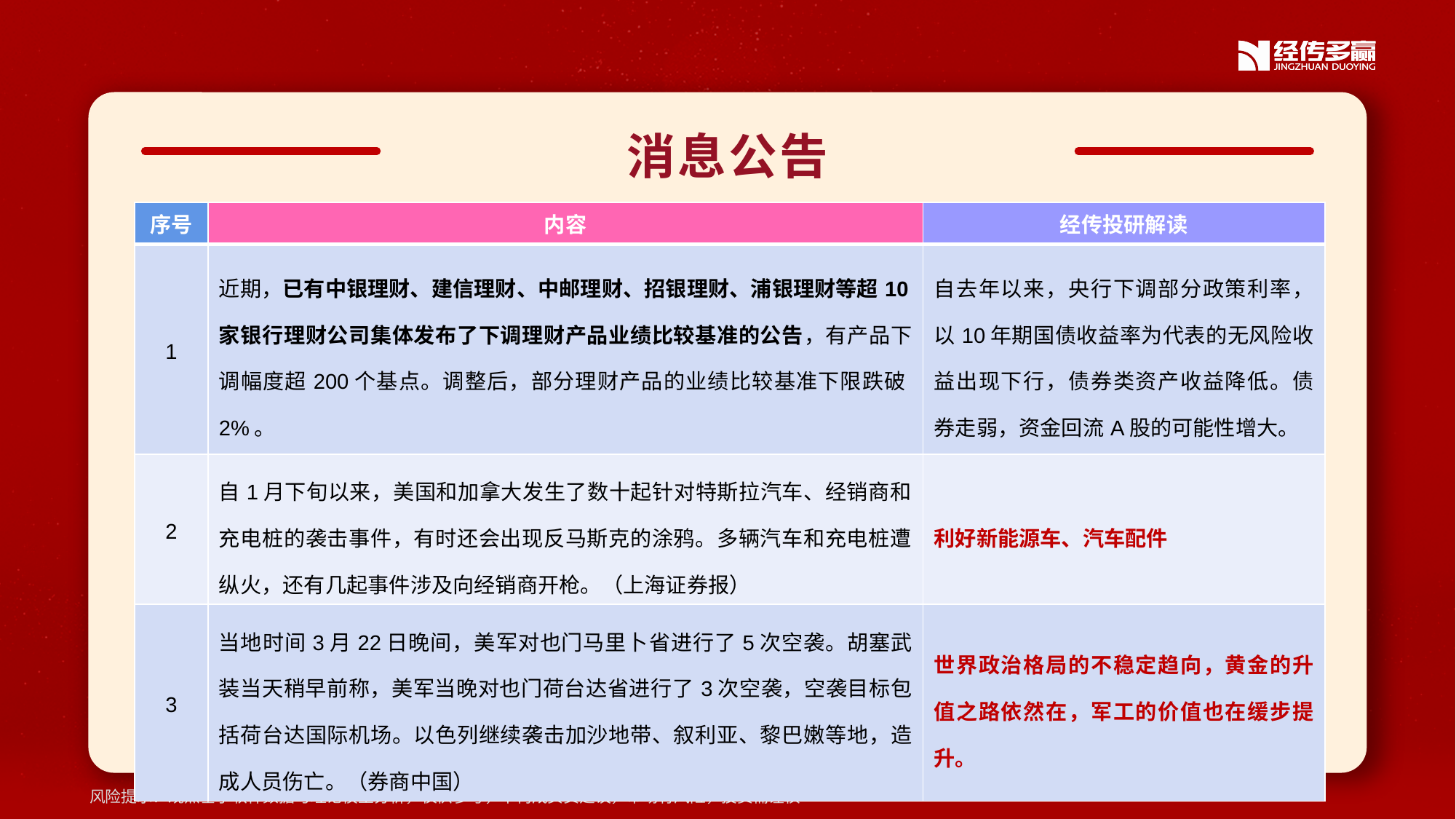

消息公告
| 序号 | 内容 | 经传投研解读 |
| --- | --- | --- |
| 1 | 近期，已有中银理财、建信理财、中邮理财、招银理财、浦银理财等超10家银行理财公司集体发布了下调理财产品业绩比较基准的公告，有产品下调幅度超200个基点。调整后，部分理财产品的业绩比较基准下限跌破2%。 | 自去年以来，央行下调部分政策利率，以10年期国债收益率为代表的无风险收益出现下行，债券类资产收益降低。债券走弱，资金回流A股的可能性增大。 |
| 2 | 自1月下旬以来，美国和加拿大发生了数十起针对特斯拉汽车、经销商和充电桩的袭击事件，有时还会出现反马斯克的涂鸦。多辆汽车和充电桩遭纵火，还有几起事件涉及向经销商开枪。（上海证券报） | 利好新能源车、汽车配件 |
| 3 | 当地时间3月22日晚间，美军对也门马里卜省进行了5次空袭。胡塞武装当天稍早前称，美军当晚对也门荷台达省进行了3次空袭，空袭目标包括荷台达国际机场。以色列继续袭击加沙地带、叙利亚、黎巴嫩等地，造成人员伤亡。（券商中国） | 世界政治格局的不稳定趋向，黄金的升值之路依然在，军工的价值也在缓步提升。 |